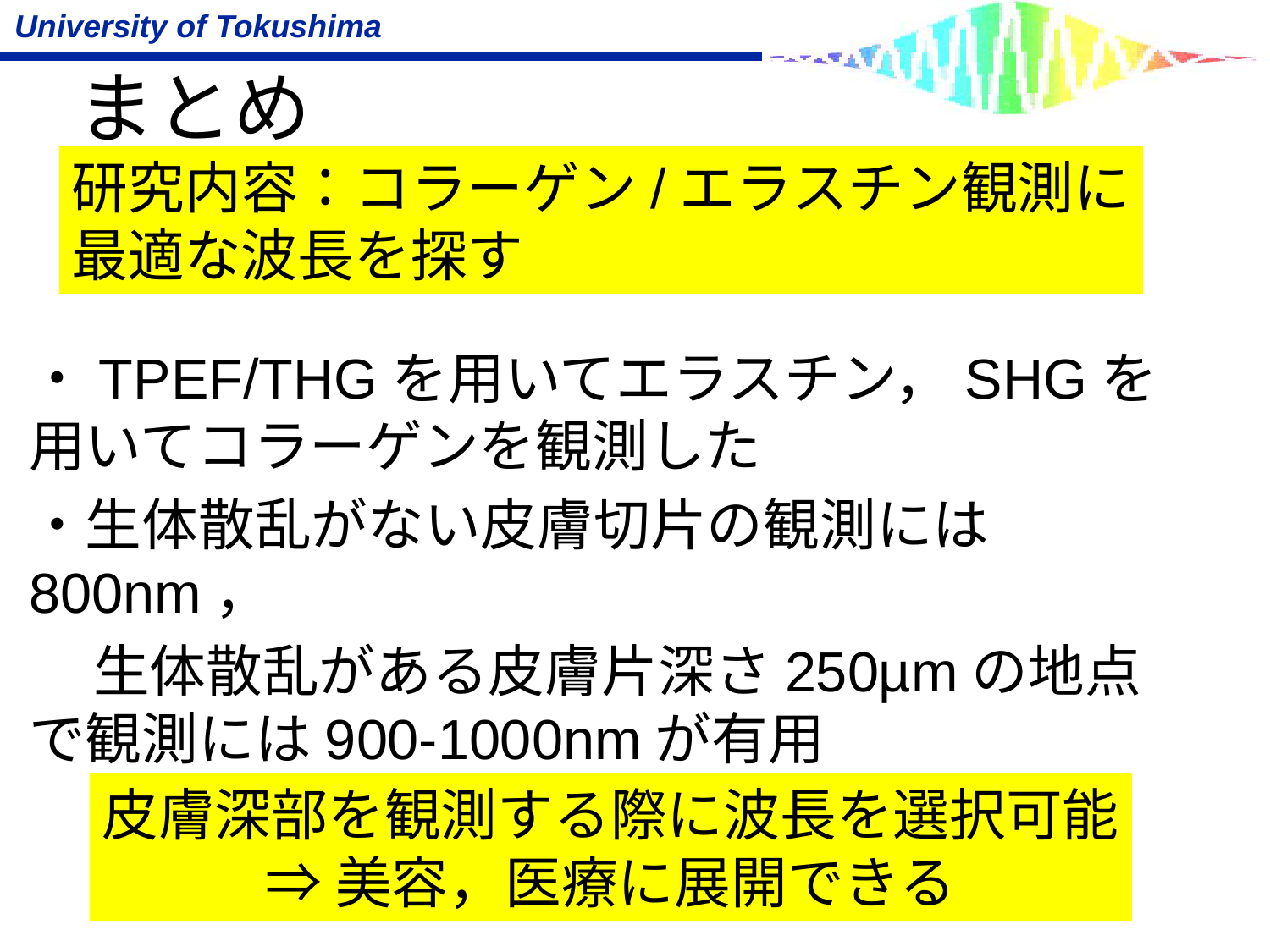

# まとめ
研究内容：コラーゲン/エラスチン観測に
最適な波長を探す
・TPEF/THGを用いてエラスチン，SHGを用いてコラーゲンを観測した
・生体散乱がない皮膚切片の観測には800nm，
    生体散乱がある皮膚片深さ250µmの地点で観測には900-1000nmが有用

皮膚深部を観測する際に波長を選択可能
⇒美容，医療に展開できる